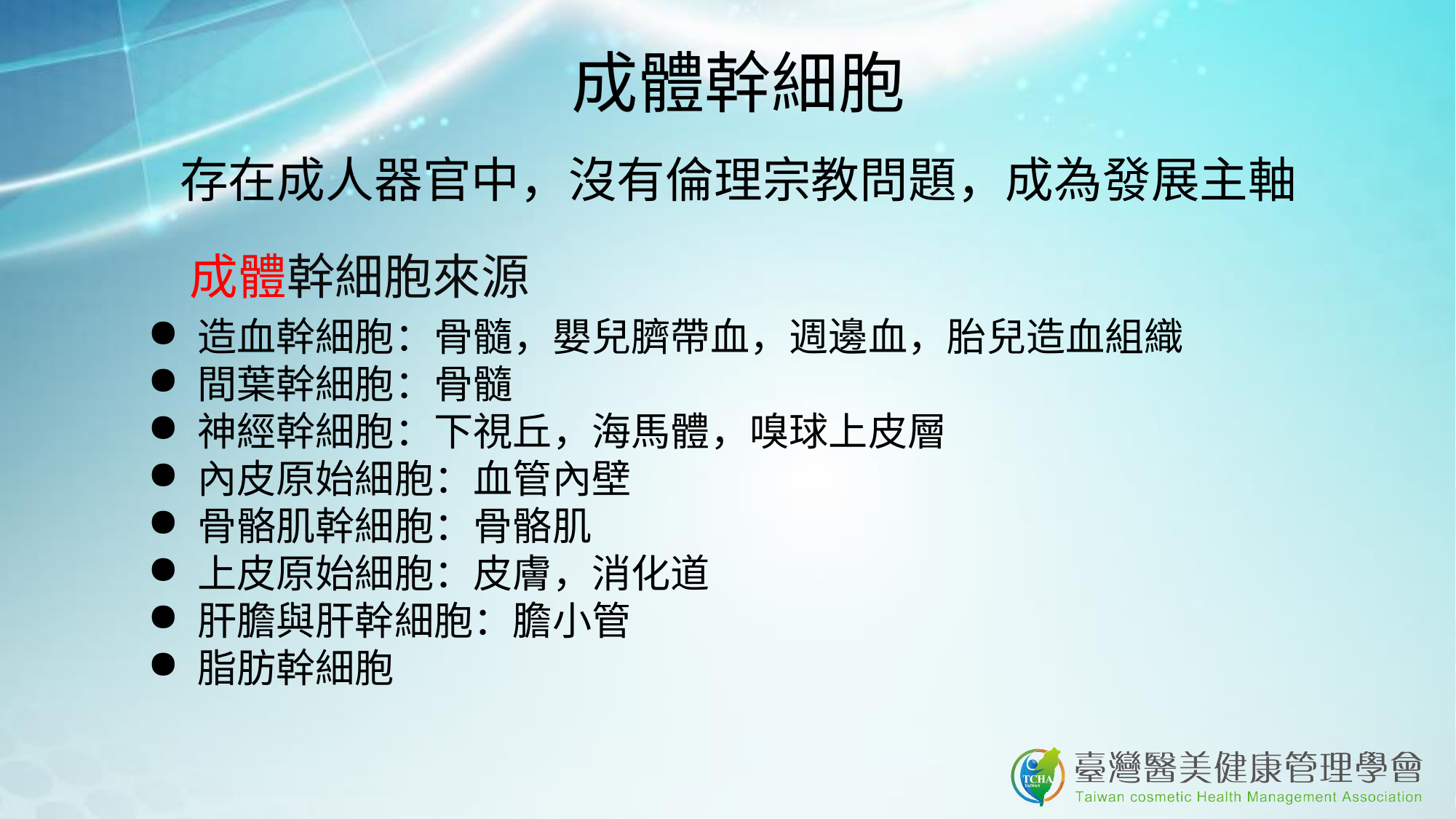

成體幹細胞

存在成人器官中，沒有倫理宗教問題，成為發展主軸
成體幹細胞來源
 造血幹細胞：骨髓，嬰兒臍帶血，週邊血，胎兒造血組織
 間葉幹細胞：骨髓
 神經幹細胞：下視丘，海馬體，嗅球上皮層
 內皮原始細胞：血管內壁
 骨骼肌幹細胞：骨骼肌
 上皮原始細胞：皮膚，消化道
 肝膽與肝幹細胞：膽小管
 脂肪幹細胞